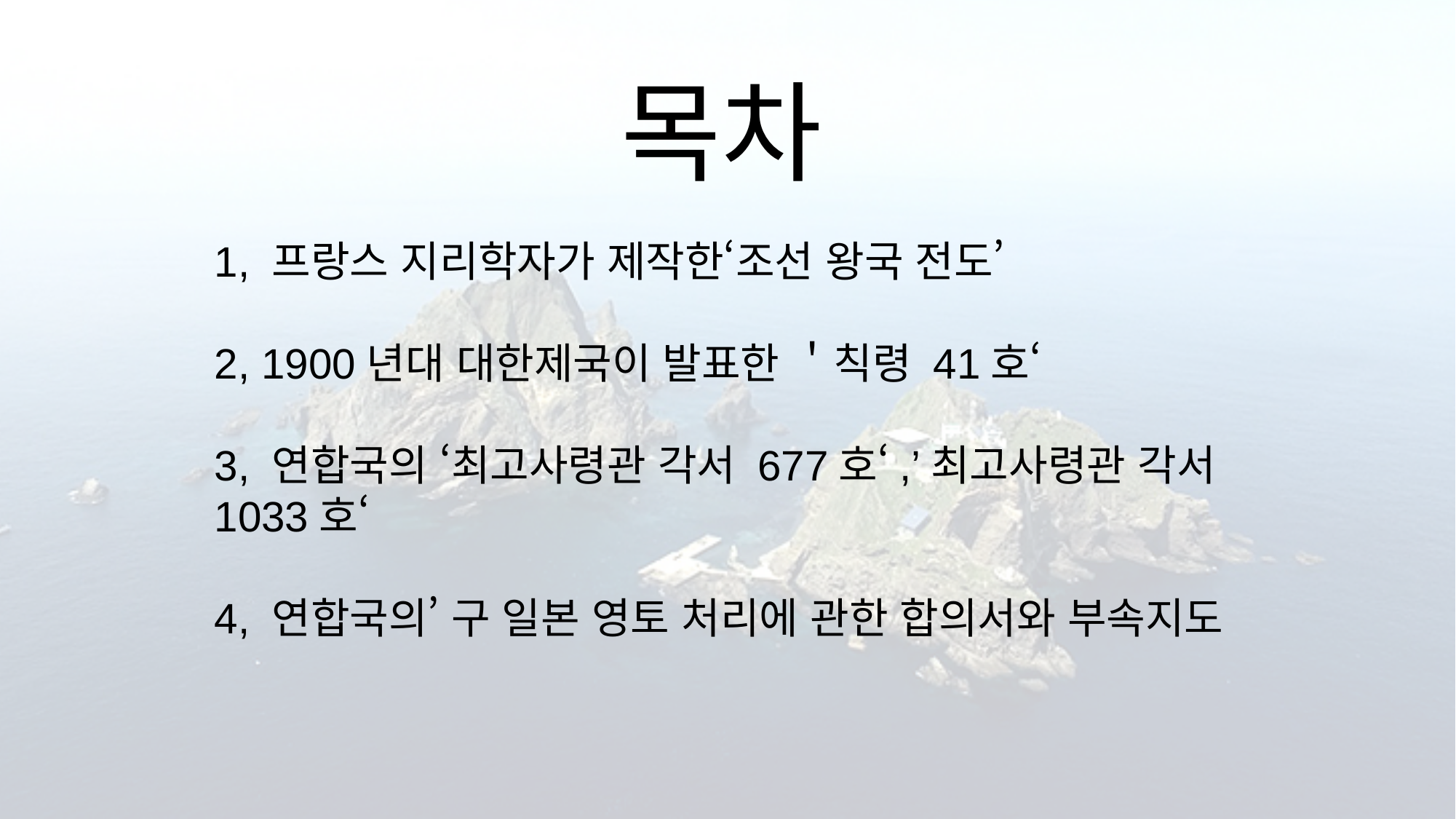

# 목차
1, 프랑스 지리학자가 제작한‘조선 왕국 전도’

2, 1900년대 대한제국이 발표한 ＇칙령 41호‘

3, 연합국의 ‘최고사령관 각서 677호‘,’최고사령관 각서 1033호‘

4, 연합국의’ 구 일본 영토 처리에 관한 합의서와 부속지도